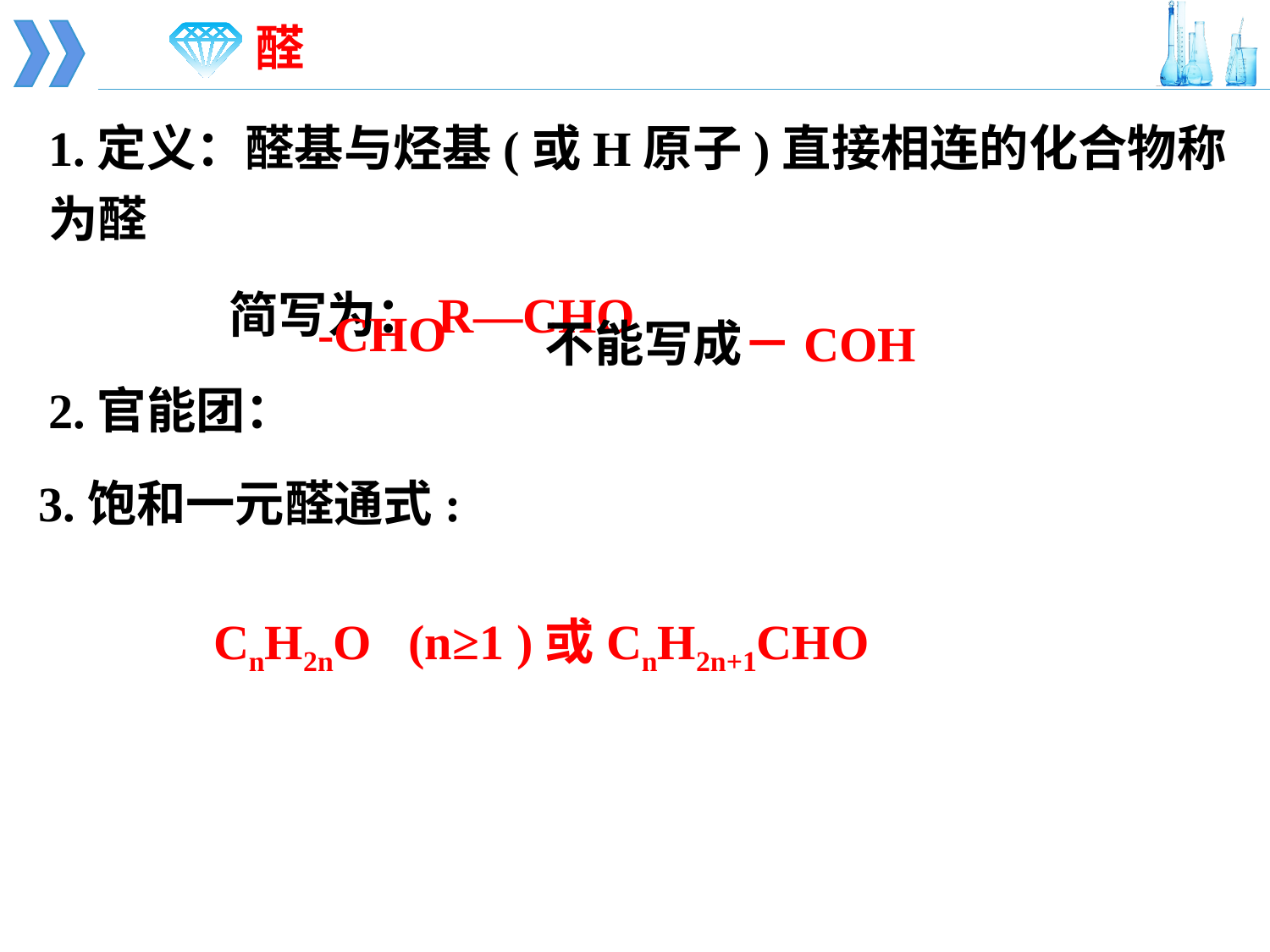

醛

#
1.定义：醛基与烃基(或H原子)直接相连的化合物称为醛
               简写为：R—CHO
2.官能团：
-CHO
不能写成－COH
3.饱和一元醛通式:
CnH2nO   (n≥1 )或CnH2n+1CHO